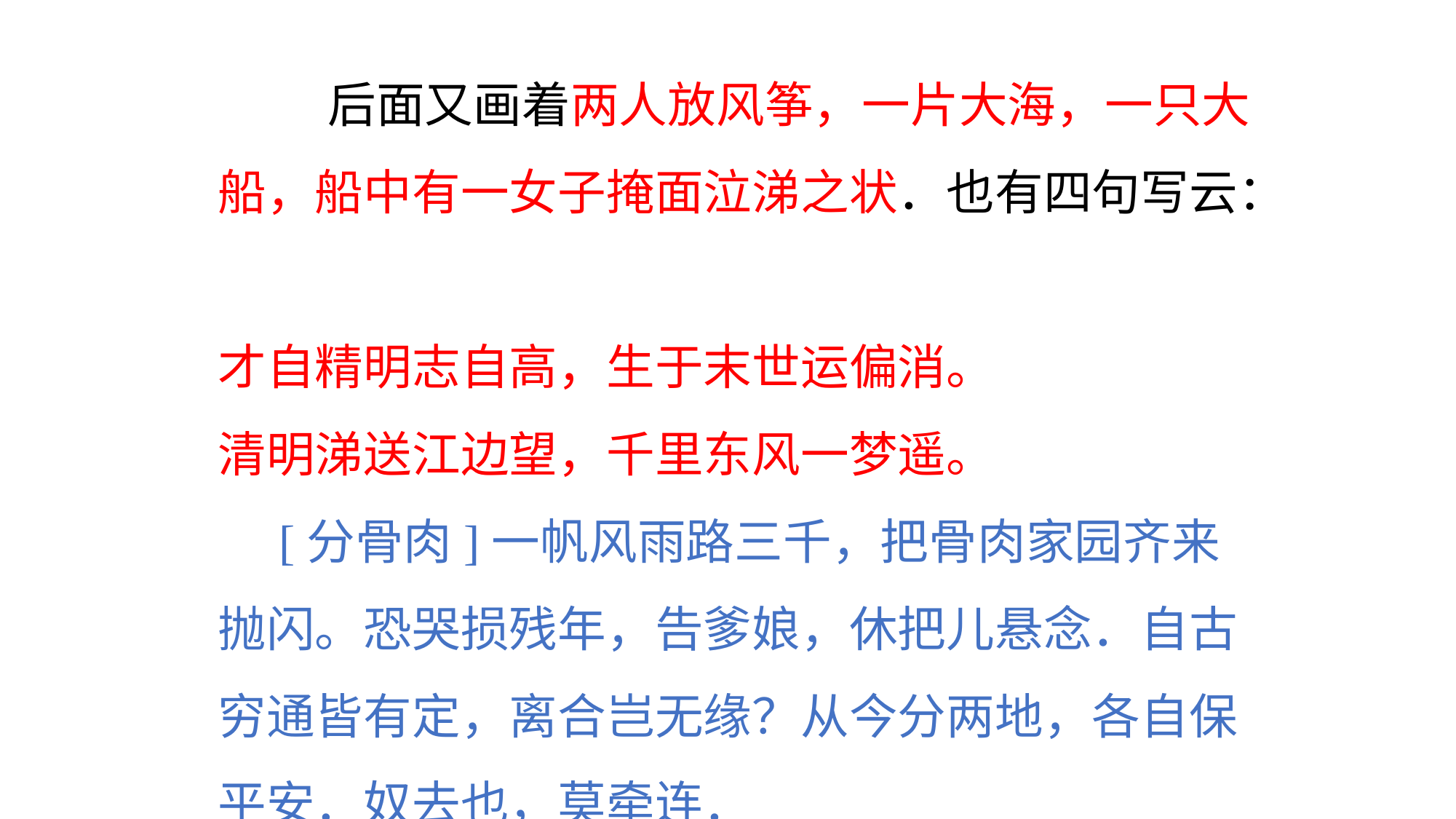

后面又画着两人放风筝，一片大海，一只大船，船中有一女子掩面泣涕之状．也有四句写云：
才自精明志自高，生于末世运偏消。
清明涕送江边望，千里东风一梦遥。
     [分骨肉]一帆风雨路三千，把骨肉家园齐来抛闪。恐哭损残年，告爹娘，休把儿悬念．自古穷通皆有定，离合岂无缘？从今分两地，各自保平安．奴去也，莫牵连．